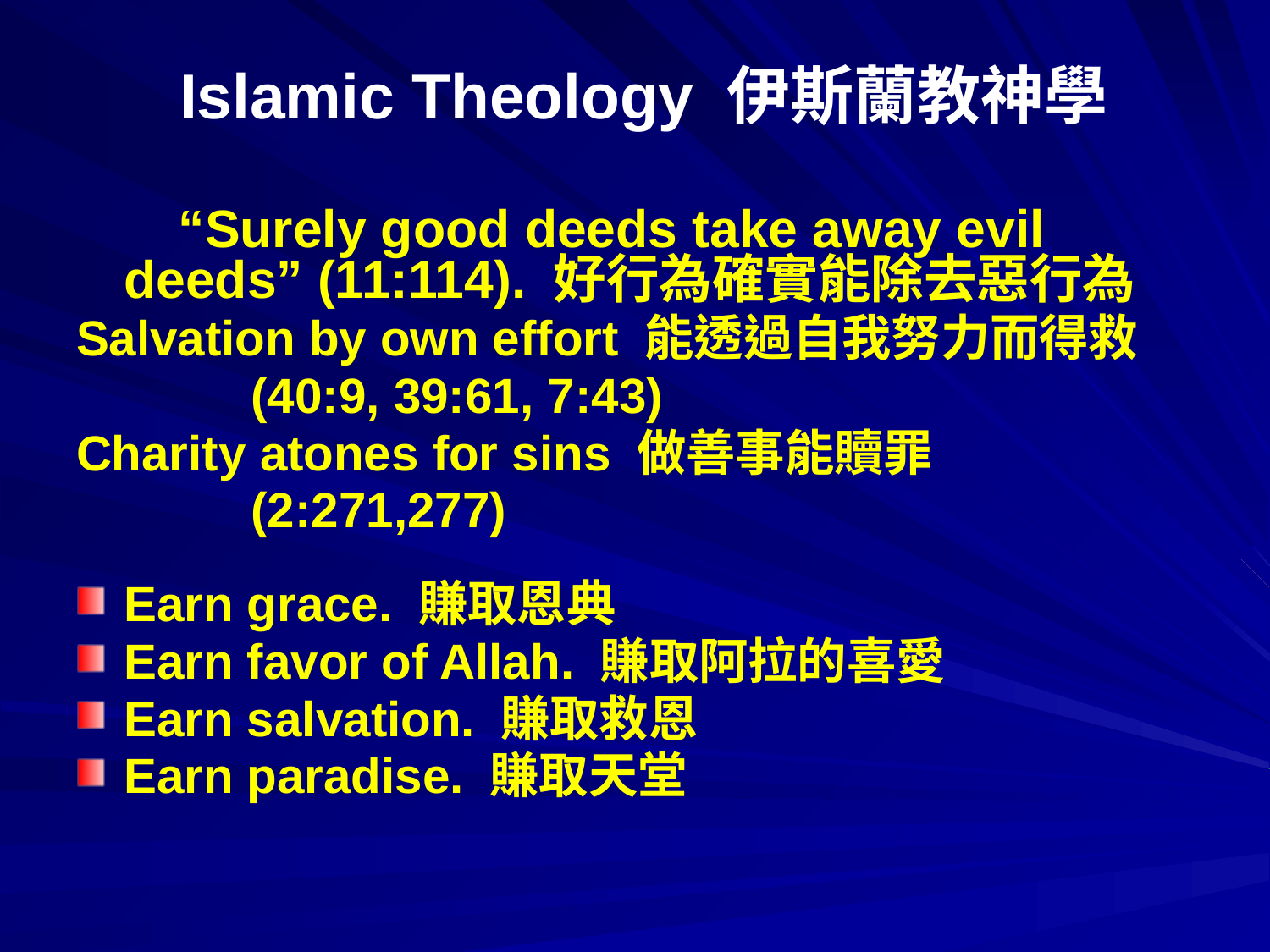

Islamic Theology 伊斯蘭教神學

       “Surely good deeds take away evil deeds” (11:114). 好行為確實能除去惡行為
Salvation by own effort 能透過自我努力而得救
		(40:9, 39:61, 7:43)
Charity atones for sins 做善事能贖罪
		(2:271,277)

Earn grace. 賺取恩典
Earn favor of Allah. 賺取阿拉的喜愛
Earn salvation. 賺取救恩
Earn paradise. 賺取天堂